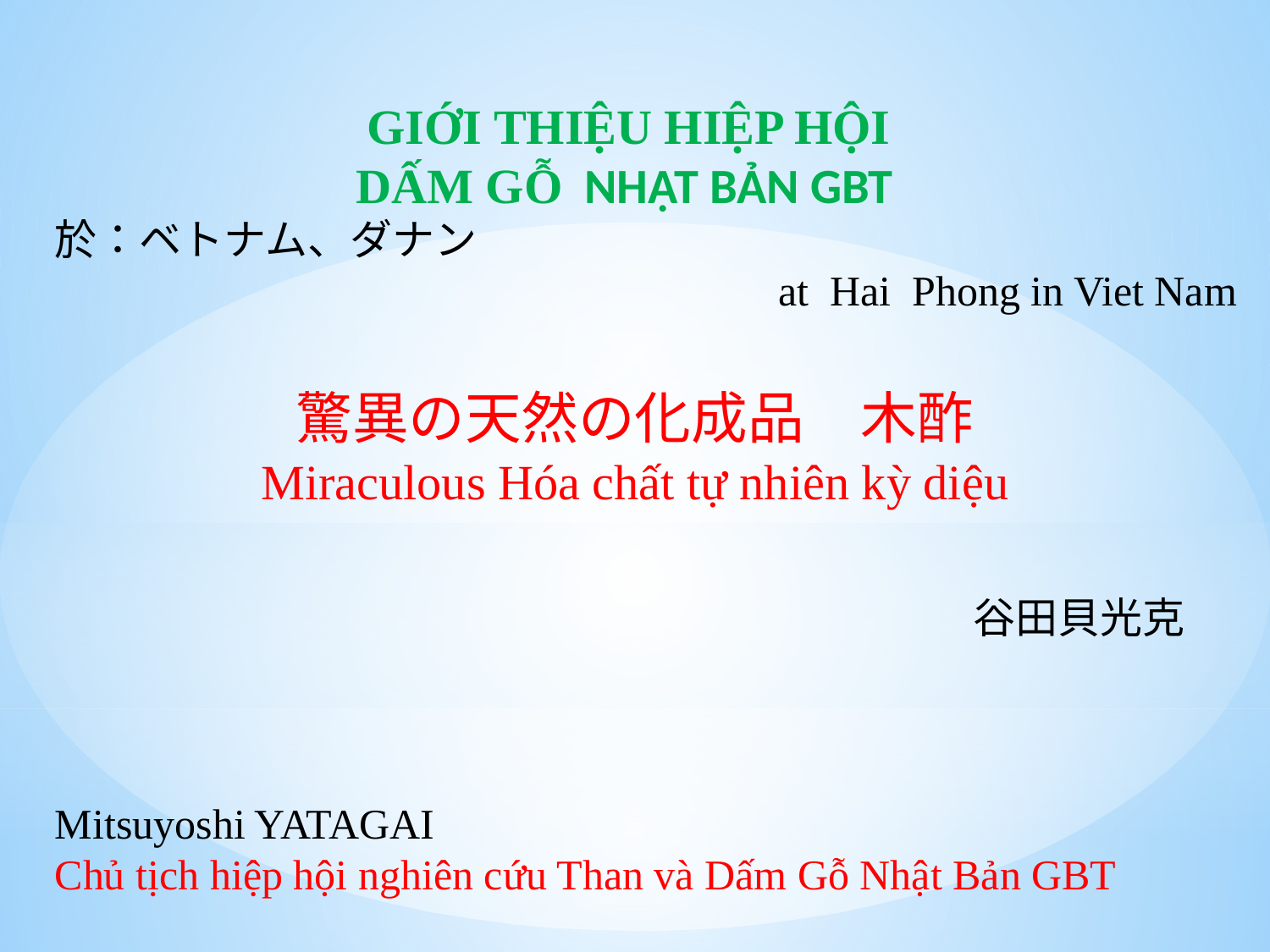

GIỚI THIỆU HIỆP HỘI
 DẤM GỖ  NHẬT BẢN GBT
　於：ベトナム、ダナン
　　　                       　　　　　　　　　   at  Hai  Phong in Viet Nam

驚異の天然の化成品　木酢
Miraculous Hóa chất tự nhiên kỳ diệu

　　　　　　　　　　　　　　　　　　谷田貝光克

    Mitsuyoshi YATAGAI
    Chủ tịch hiệp hội nghiên cứu Than và Dấm Gỗ Nhật Bản GBT